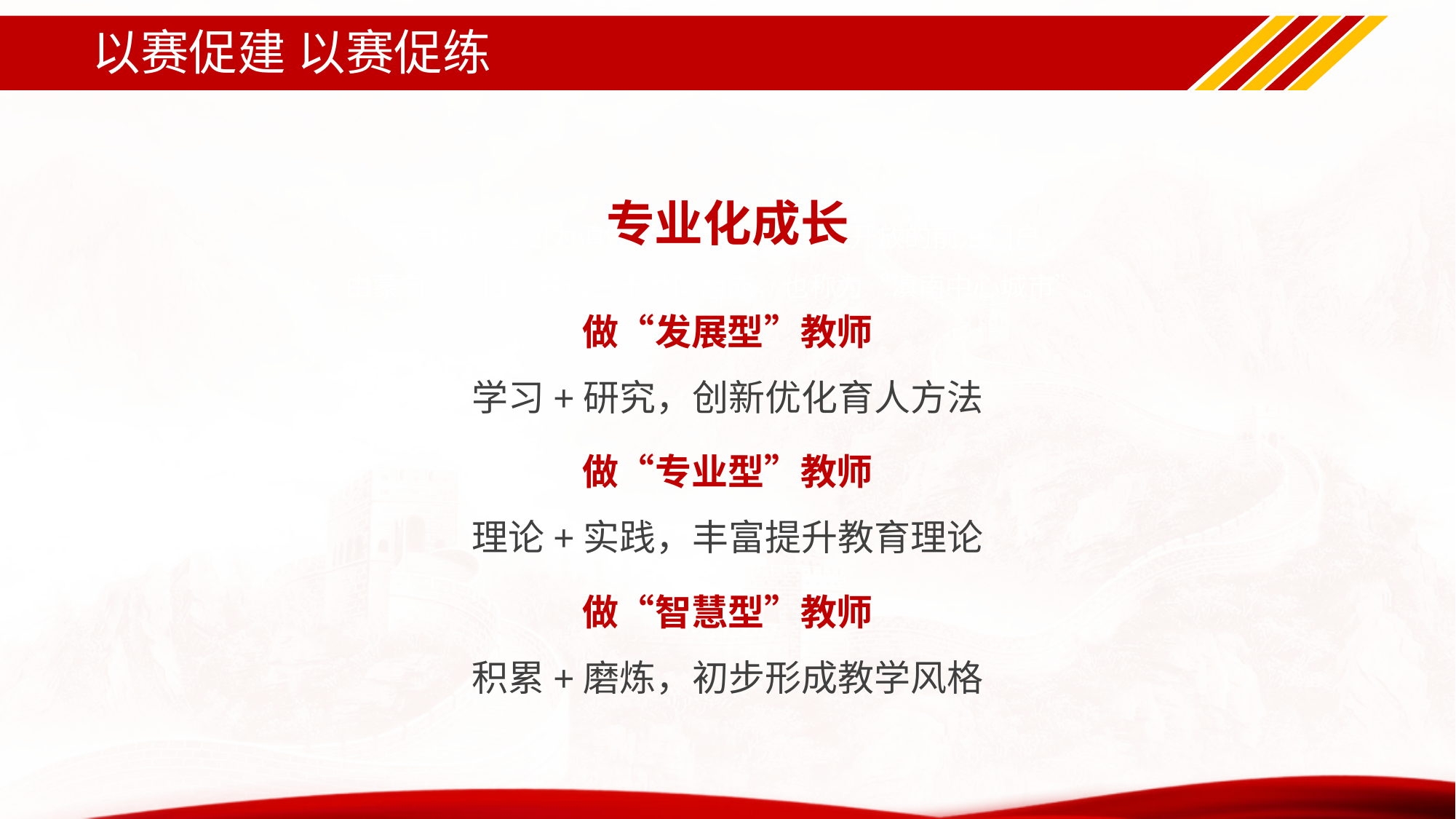

# 以赛促建 以赛促练
专业化成长
做“发展型”教师
学习+研究，创新优化育人方法
做“专业型”教师
理论+实践，丰富提升教育理论
做“智慧型”教师
积累+磨炼，初步形成教学风格

蒙自城镇组团为滇中城市群面向东南亚开放的前沿门户，
由蒙自、个旧、开远三市共同组成，也称为“滇南中心城市”。